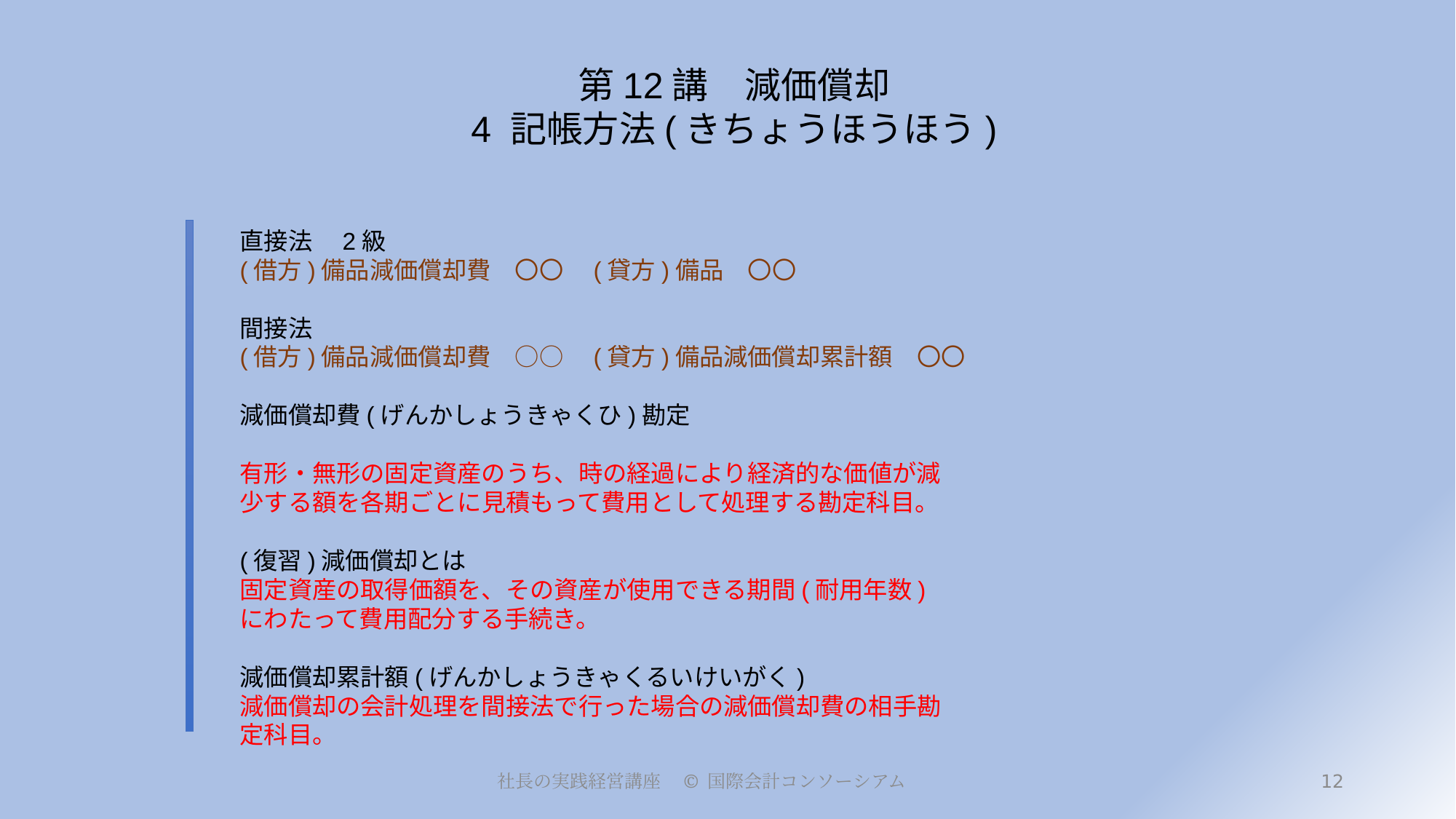

# 第12講　減価償却 4 記帳方法(きちょうほうほう)

直接法　2級
(借方)備品減価償却費　〇〇　(貸方)備品　〇〇

間接法
(借方)備品減価償却費　○○　(貸方)備品減価償却累計額　〇〇

減価償却費(げんかしょうきゃくひ)勘定
有形・無形の固定資産のうち、時の経過により経済的な価値が減
少する額を各期ごとに見積もって費用として処理する勘定科目。

(復習)減価償却とは
固定資産の取得価額を、その資産が使用できる期間(耐用年数)
にわたって費用配分する手続き。
減価償却累計額(げんかしょうきゃくるいけいがく)
減価償却の会計処理を間接法で行った場合の減価償却費の相手勘
定科目。
12
社長の実践経営講座　© 国際会計コンソーシアム